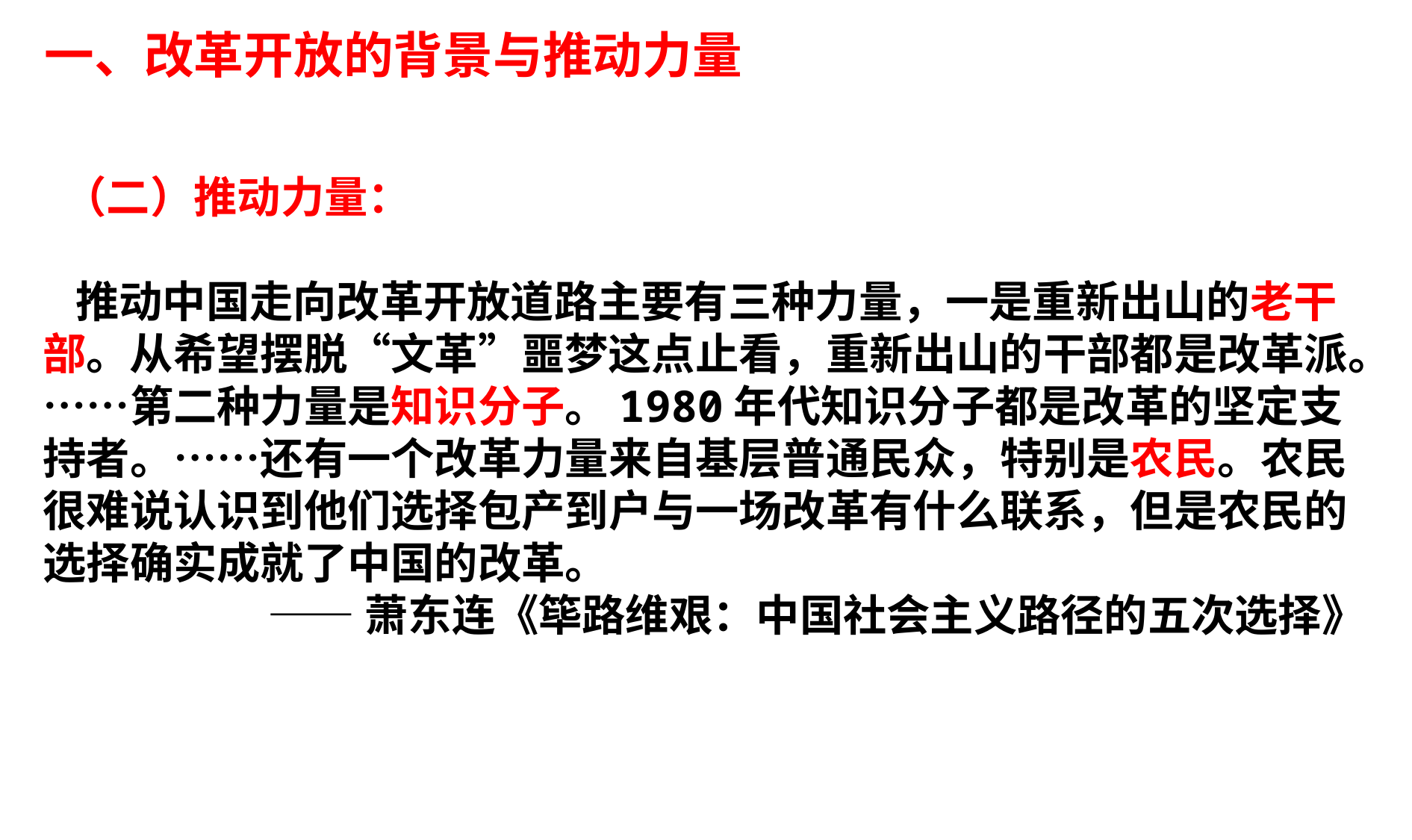

一、改革开放的背景与推动力量
（二）推动力量：
推动中国走向改革开放道路主要有三种力量，一是重新出山的老干部。从希望摆脱“文革”噩梦这点止看，重新出山的干部都是改革派。……第二种力量是知识分子。1980年代知识分子都是改革的坚定支持者。……还有一个改革力量来自基层普通民众，特别是农民。农民很难说认识到他们选择包产到户与一场改革有什么联系，但是农民的选择确实成就了中国的改革。
——萧东连《筚路维艰：中国社会主义路径的五次选择》